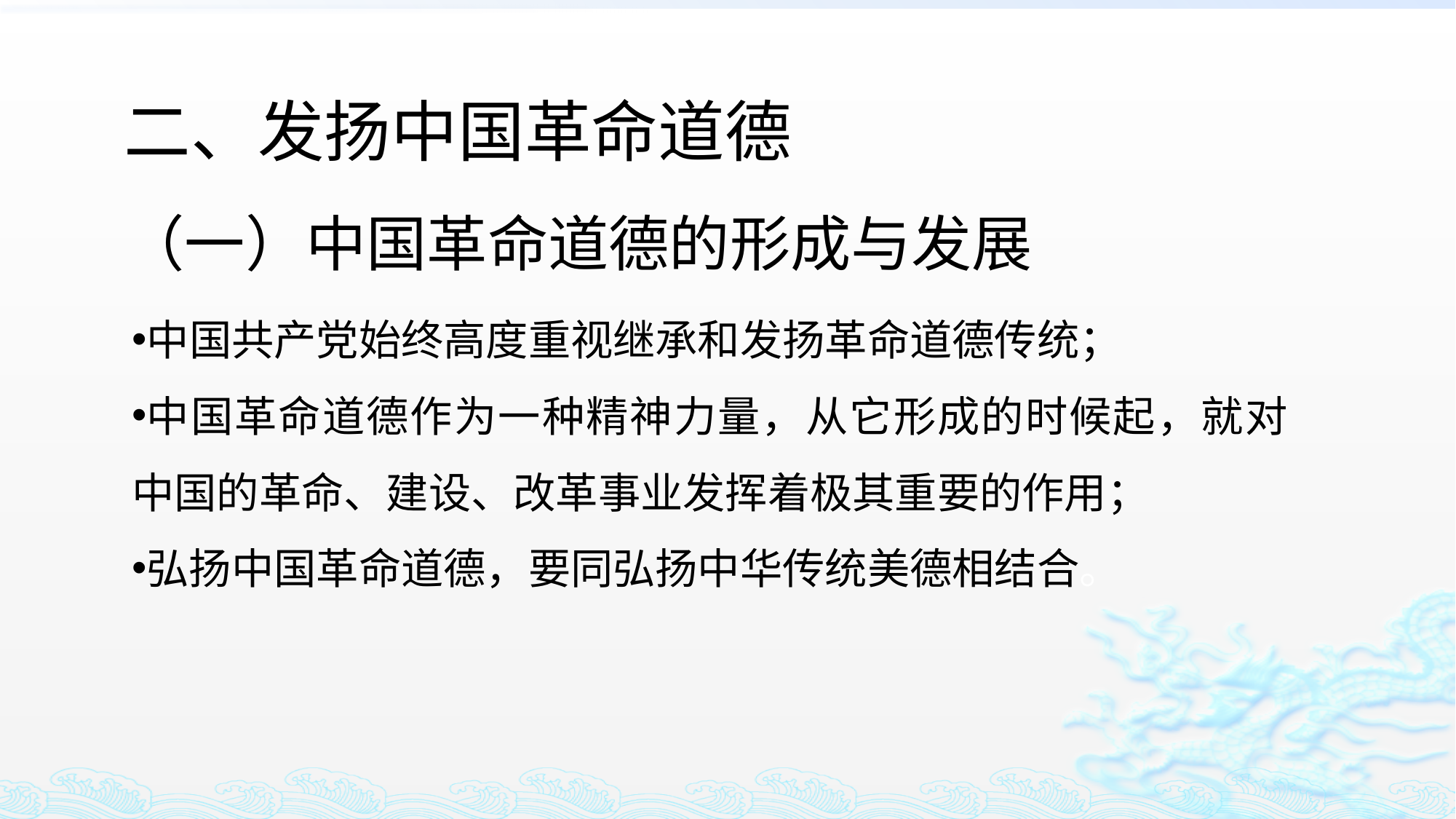

二、发扬中国革命道德
（一）中国革命道德的形成与发展
中国共产党始终高度重视继承和发扬革命道德传统；
中国革命道德作为一种精神力量，从它形成的时候起，就对中国的革命、建设、改革事业发挥着极其重要的作用；
弘扬中国革命道德，要同弘扬中华传统美德相结合。